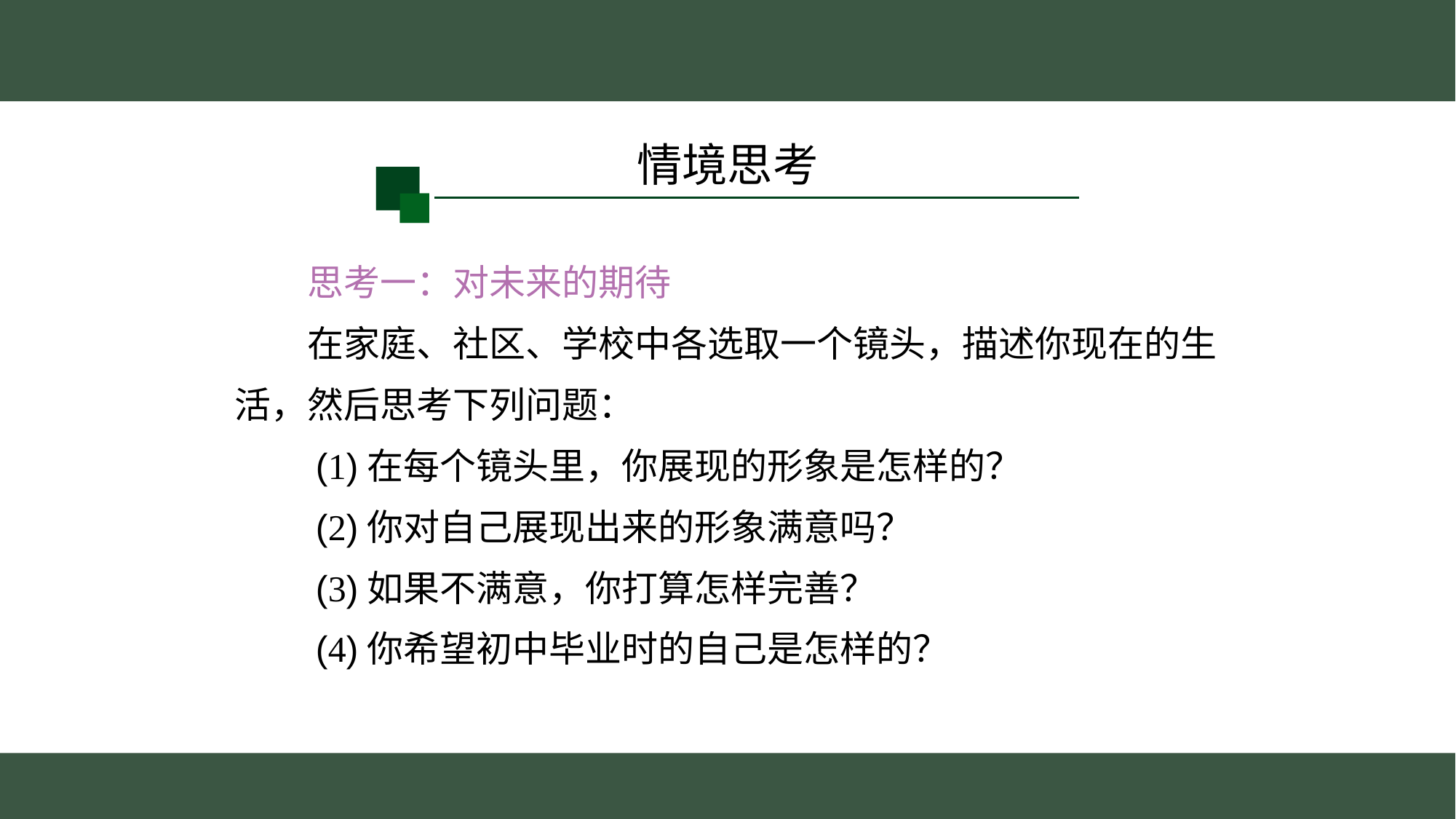

情境思考
　　思考一：对未来的期待
　　在家庭、社区、学校中各选取一个镜头，描述你现在的生
活，然后思考下列问题：
　　(1)在每个镜头里，你展现的形象是怎样的？
　　(2)你对自己展现出来的形象满意吗？
　　(3)如果不满意，你打算怎样完善？
　　(4)你希望初中毕业时的自己是怎样的？